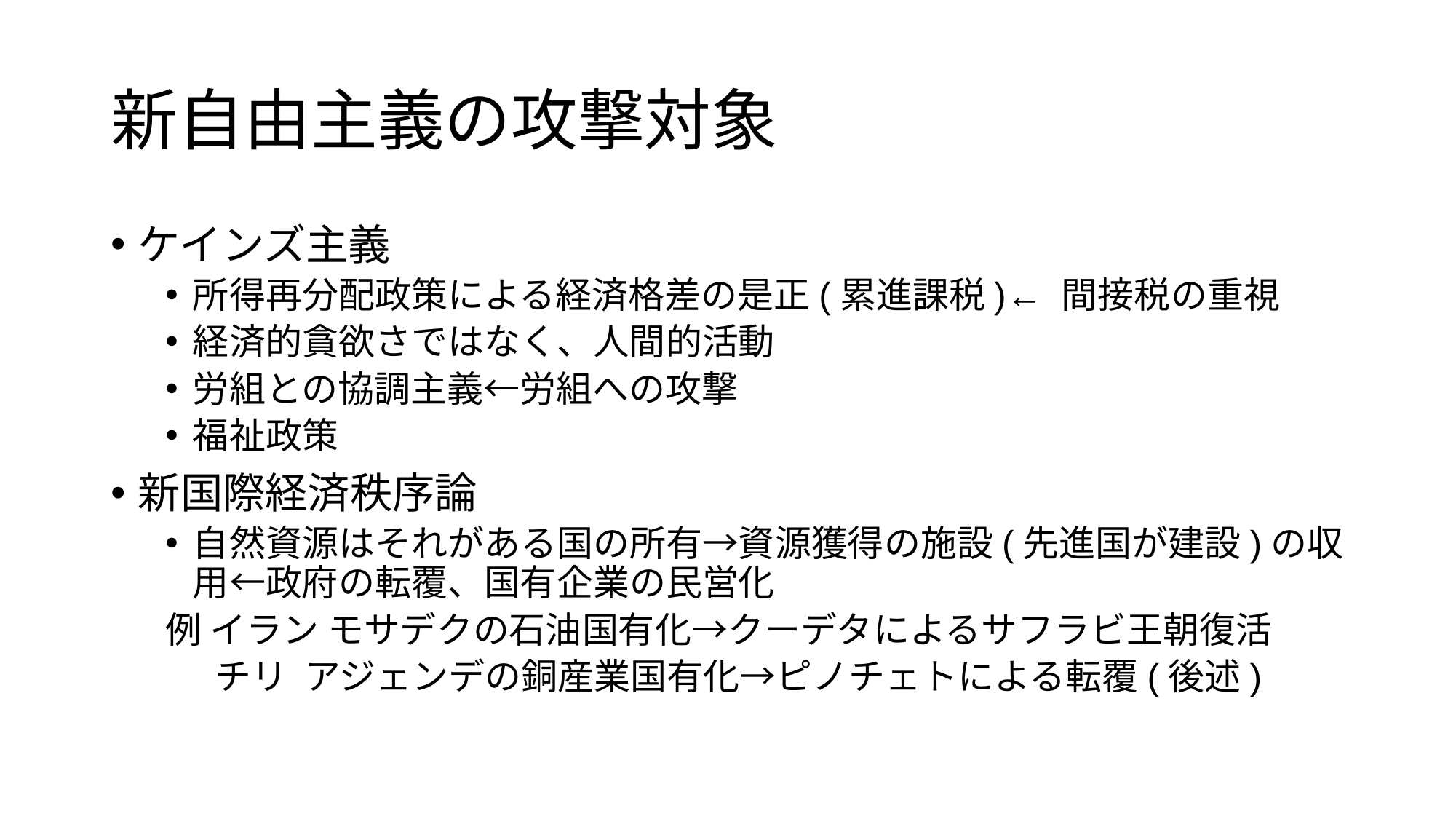

# 新自由主義の攻撃対象
ケインズ主義
所得再分配政策による経済格差の是正(累進課税)← 間接税の重視
経済的貪欲さではなく、人間的活動
労組との協調主義←労組への攻撃
福祉政策
新国際経済秩序論
自然資源はそれがある国の所有→資源獲得の施設(先進国が建設)の収用←政府の転覆、国有企業の民営化
例 イラン モサデクの石油国有化→クーデタによるサフラビ王朝復活
     チリ  アジェンデの銅産業国有化→ピノチェトによる転覆(後述)